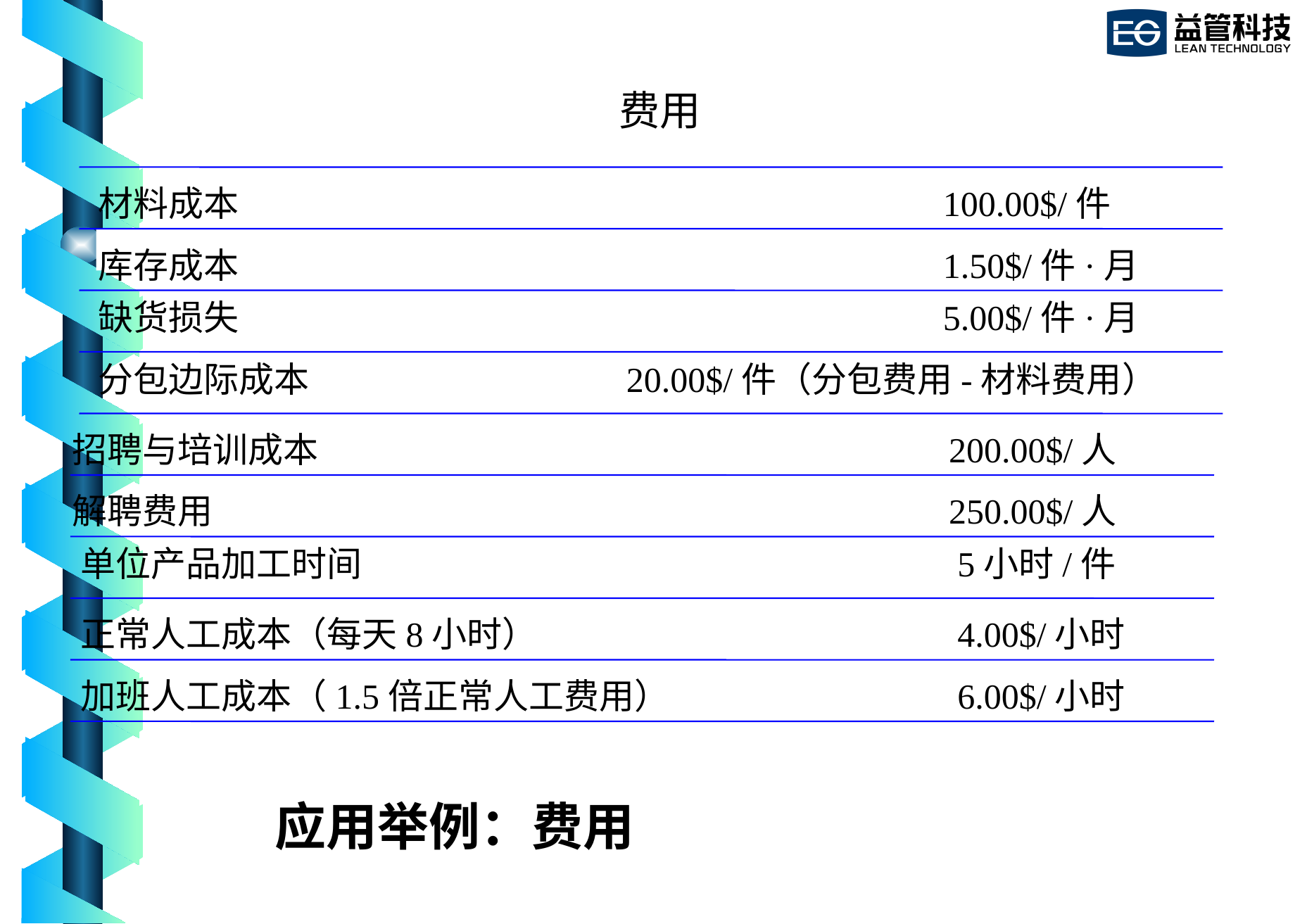

费用

材料成本							100.00$/件

库存成本							1.50$/件·月

缺货损失							5.00$/件·月

分包边际成本			20.00$/件（分包费用-材料费用）

招聘与培训成本						   200.00$/人

解聘费用						   	   250.00$/人

单位产品加工时间					   	   5小时/件

正常人工成本（每天8小时）			   	   4.00$/小时

加班人工成本（1.5倍正常人工费用）			   6.00$/小时

# 应用举例：费用